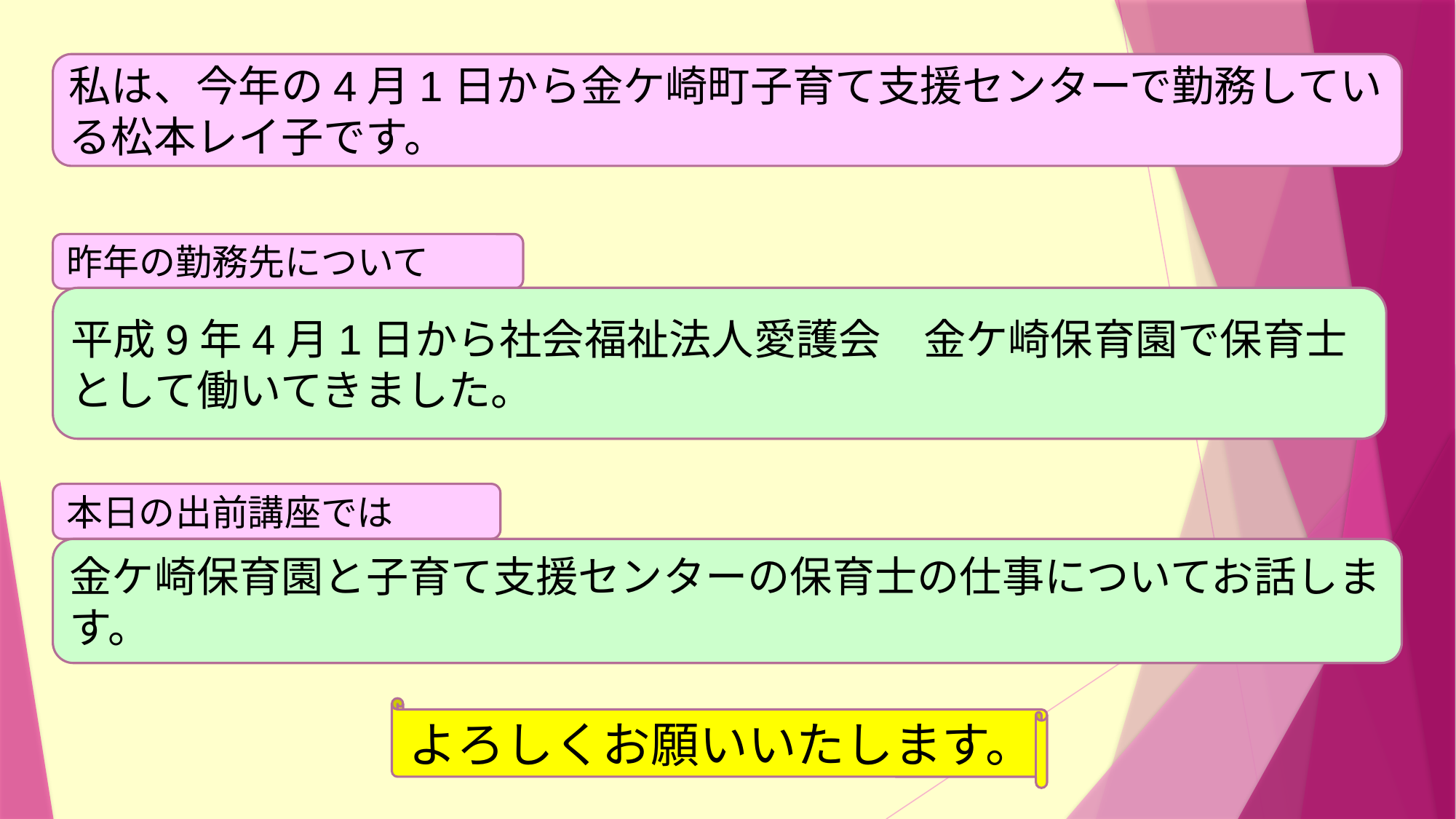

私は、今年の4月1日から金ケ崎町子育て支援センターで勤務している松本レイ子です。
昨年の勤務先について
平成9年4月1日から社会福祉法人愛護会　金ケ崎保育園で保育士として働いてきました。
本日の出前講座では
金ケ崎保育園と子育て支援センターの保育士の仕事についてお話します。
よろしくお願いいたします。